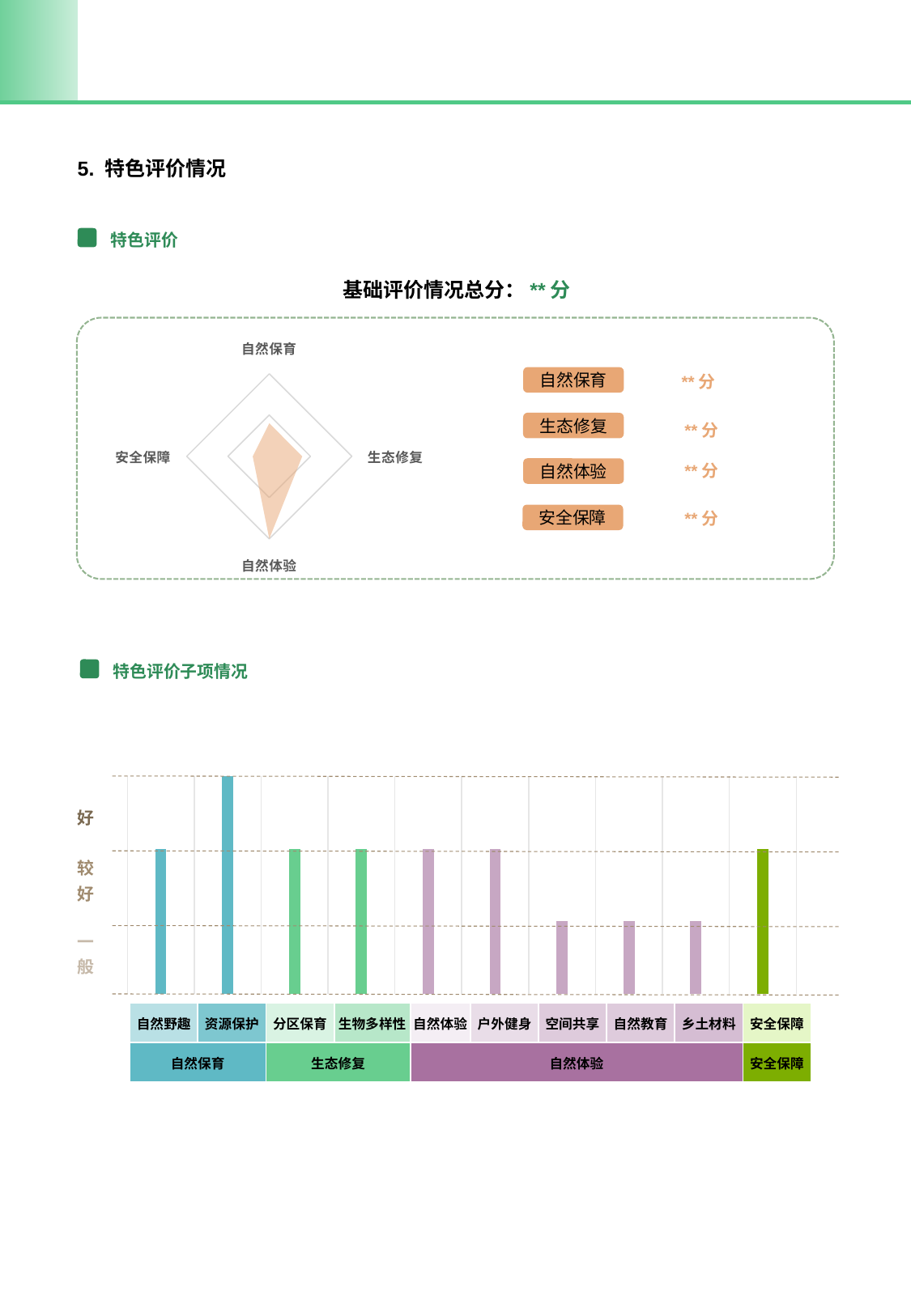

5. 特色评价情况
特色评价

基础评价情况总分：**分

### Chart

| Category | 分值 |
|---|---|
| 自然保育 | 4.0 |
| 生态修复 | 4.0 |
| 自然体验 | 10.0 |
| 安全保障 | 2.0 |
**分
自然保育
生态修复
**分
**分
自然体验
**分
安全保障
特色评价子项情况

### Chart

| Category | 分值 |
|---|---|
| 空间共享 | 2.0 |
| 城园共融 | 3.0 |
| 文化活动 | 2.0 |
| 休憩健身 | 2.0 |
| 配套经营 | 2.0 |
| 资源利用 | 2.0 |
| 自然教育 | 1.0 |
| 生物监测 | 1.0 |
| 智慧服务 | 1.0 |
| 智慧管理 | 2.0 |
好
较好
一般
| 自然野趣 | 资源保护 | 分区保育 | 生物多样性 | 自然体验 | 户外健身 | 空间共享 | 自然教育 | 乡土材料 | 安全保障 |
| --- | --- | --- | --- | --- | --- | --- | --- | --- | --- |
| 自然保育 |  | 生态修复 |  | 自然体验 |  |  |  |  | 安全保障 |